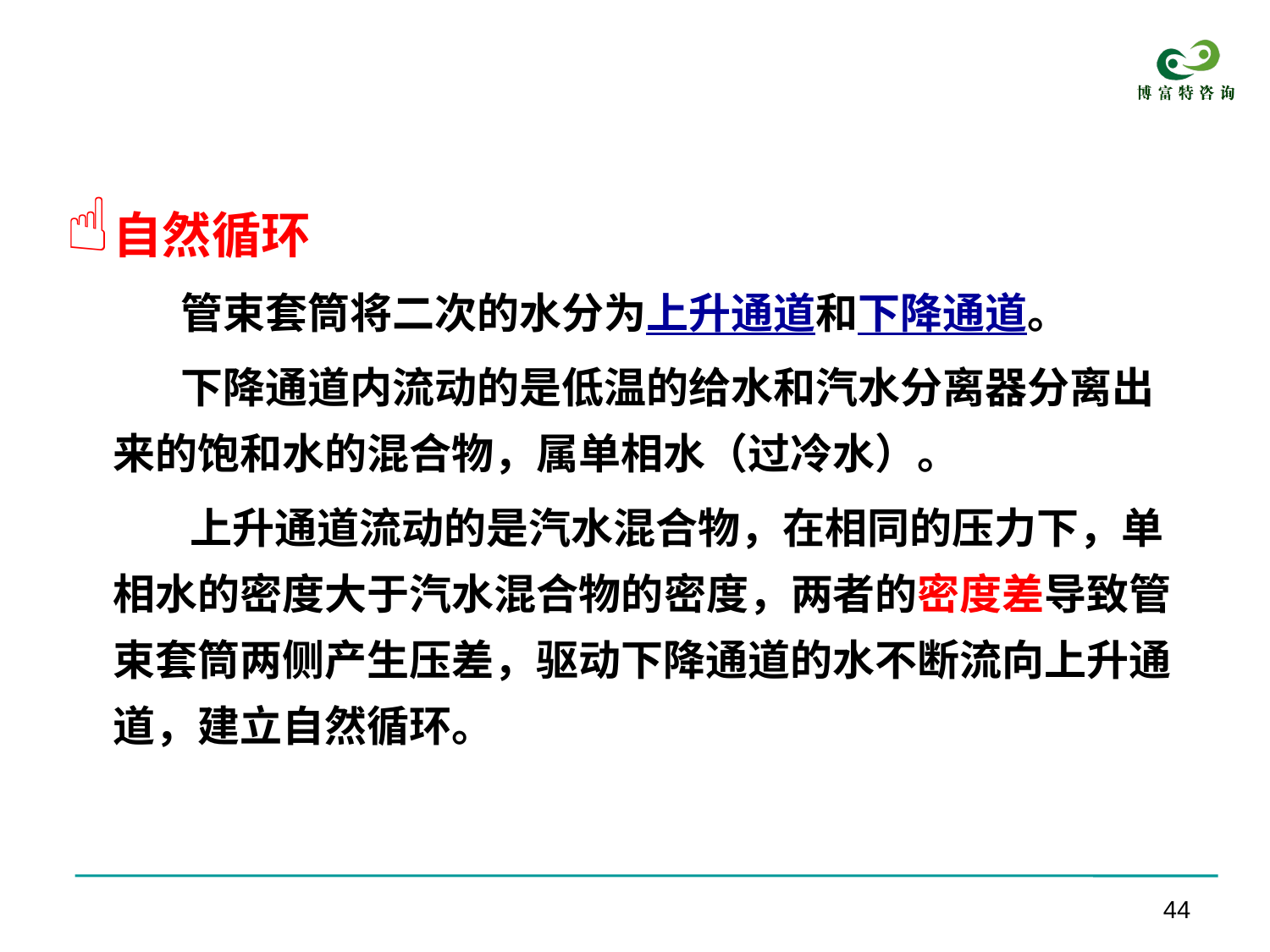

#
自然循环
           管束套筒将二次的水分为上升通道和下降通道。
           下降通道内流动的是低温的给水和汽水分离器分离出来的饱和水的混合物，属单相水（过冷水）。
            上升通道流动的是汽水混合物，在相同的压力下，单相水的密度大于汽水混合物的密度，两者的密度差导致管束套筒两侧产生压差，驱动下降通道的水不断流向上升通道，建立自然循环。